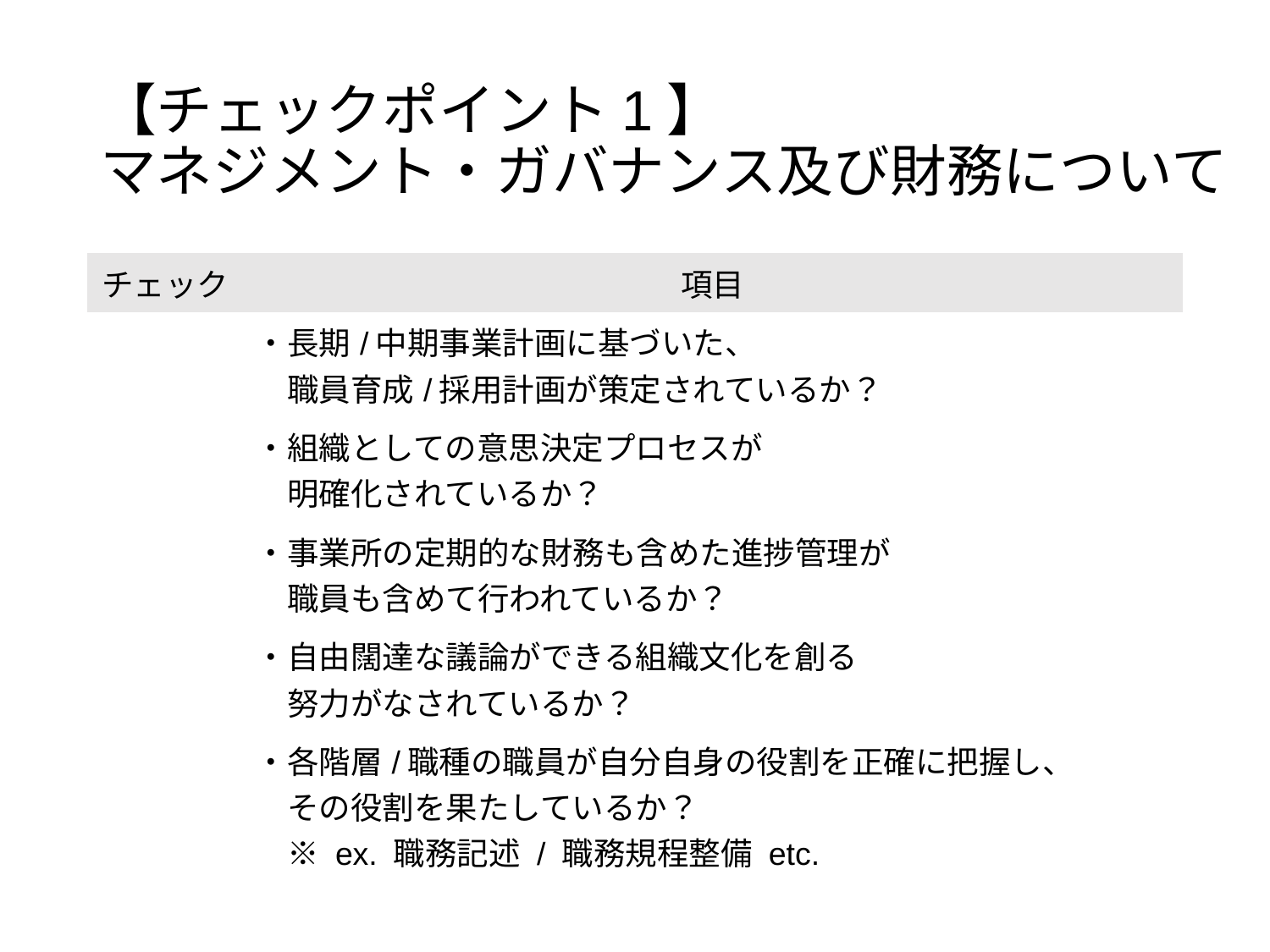

# 【チェックポイント1】 マネジメント・ガバナンス及び財務について
| チェック | 項目 |
| --- | --- |
|  | ・長期/中期事業計画に基づいた、 　職員育成/採用計画が策定されているか？ |
|  | ・組織としての意思決定プロセスが 　明確化されているか？ |
|  | ・事業所の定期的な財務も含めた進捗管理が 　職員も含めて行われているか？ |
|  | ・自由闊達な議論ができる組織文化を創る 　努力がなされているか？ |
|  | ・各階層/職種の職員が自分自身の役割を正確に把握し、 　その役割を果たしているか？ 　※ ex. 職務記述 / 職務規程整備 etc. |